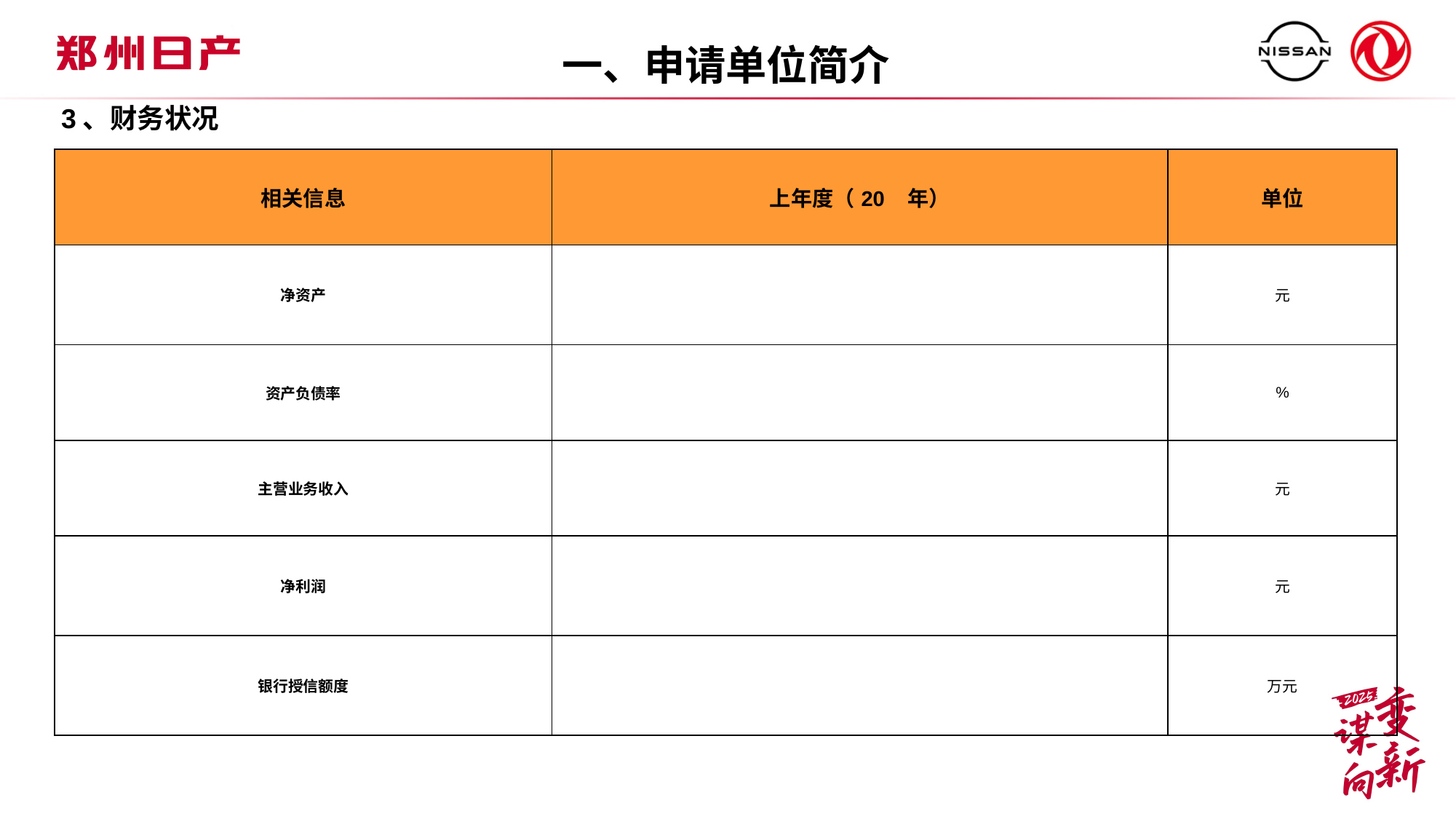

一、申请单位简介
3、财务状况
| 相关信息 | 上年度（20 年） | 单位 |
| --- | --- | --- |
| 净资产 |  | 元 |
| 资产负债率 |  | % |
| 主营业务收入 |  | 元 |
| 净利润 |  | 元 |
| 银行授信额度 |  | 万元 |